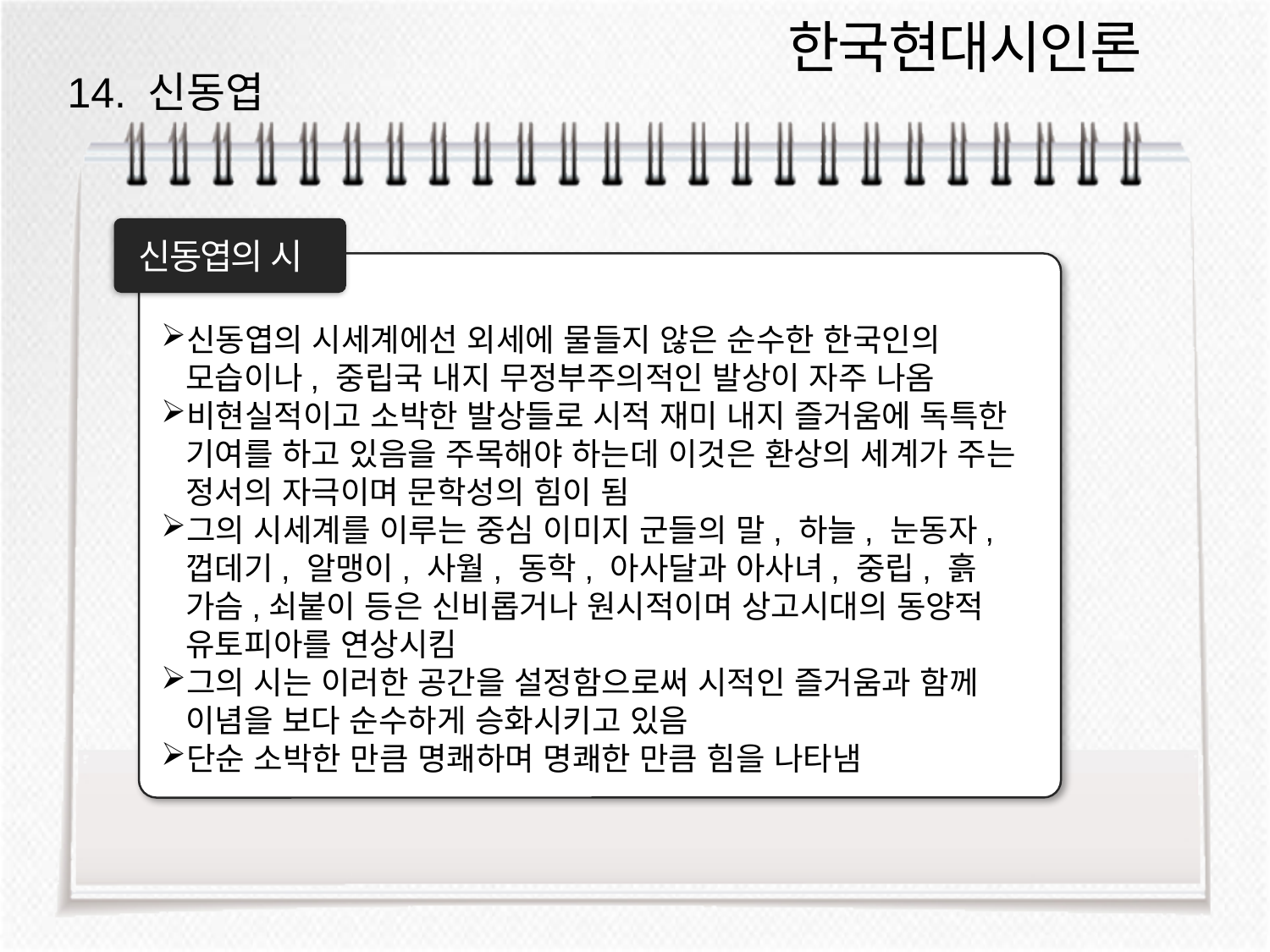

14. 신동엽

신동엽의 시

신동엽의 시세계에선 외세에 물들지 않은 순수한 한국인의 모습이나, 중립국 내지 무정부주의적인 발상이 자주 나옴
비현실적이고 소박한 발상들로 시적 재미 내지 즐거움에 독특한 기여를 하고 있음을 주목해야 하는데 이것은 환상의 세계가 주는 정서의 자극이며 문학성의 힘이 됨
그의 시세계를 이루는 중심 이미지 군들의 말, 하늘, 눈동자, 껍데기, 알맹이, 사월, 동학, 아사달과 아사녀, 중립, 흙 가슴,쇠붙이 등은 신비롭거나 원시적이며 상고시대의 동양적 유토피아를 연상시킴
그의 시는 이러한 공간을 설정함으로써 시적인 즐거움과 함께 이념을 보다 순수하게 승화시키고 있음
단순 소박한 만큼 명쾌하며 명쾌한 만큼 힘을 나타냄